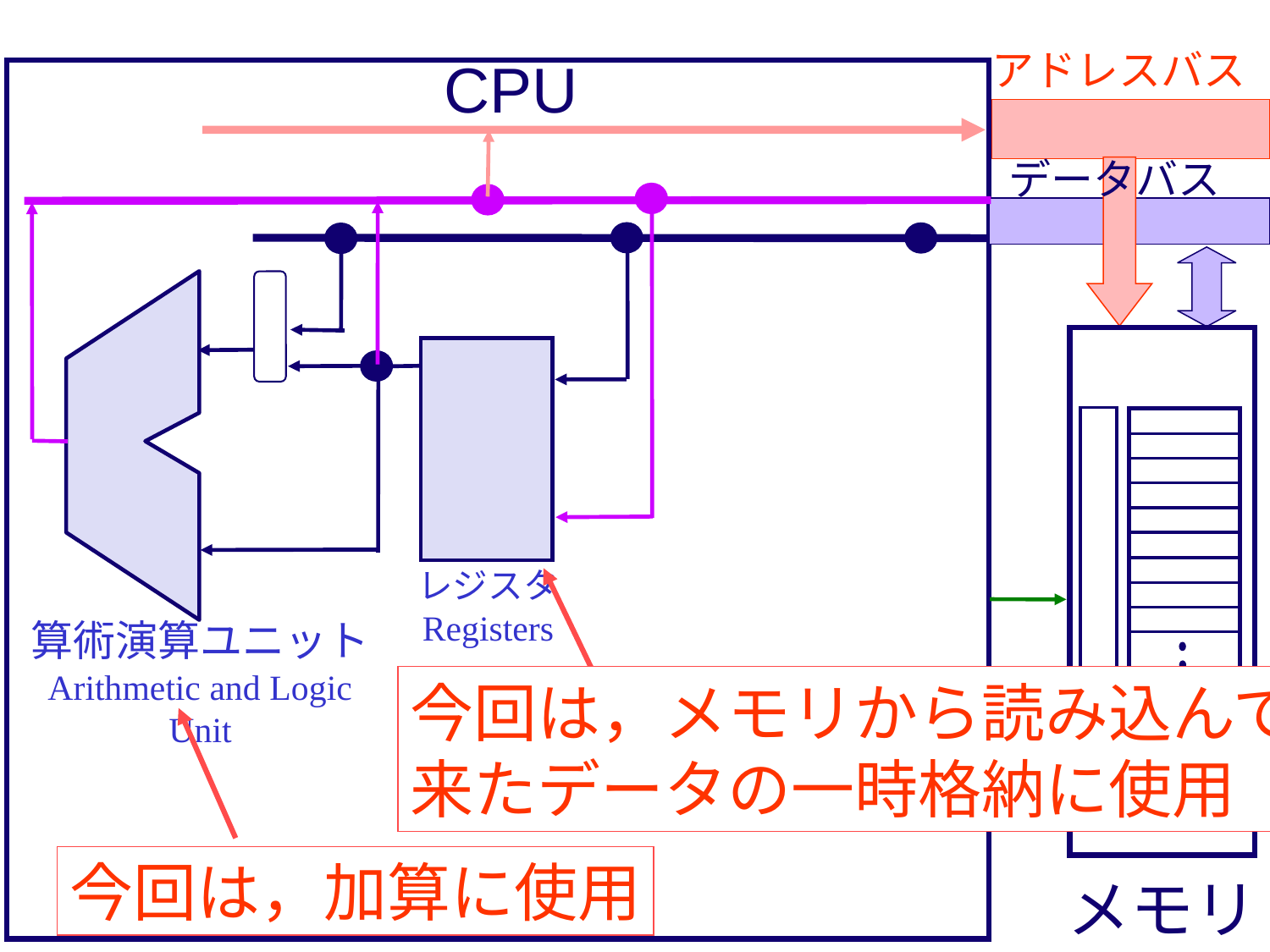

アドレスバス
CPU

データバス

レジスタ
Registers

算術演算ユニット
Arithmetic and Logic Unit

今回は，メモリから読み込んで
来たデータの一時格納に使用

今回は，加算に使用
メモリ